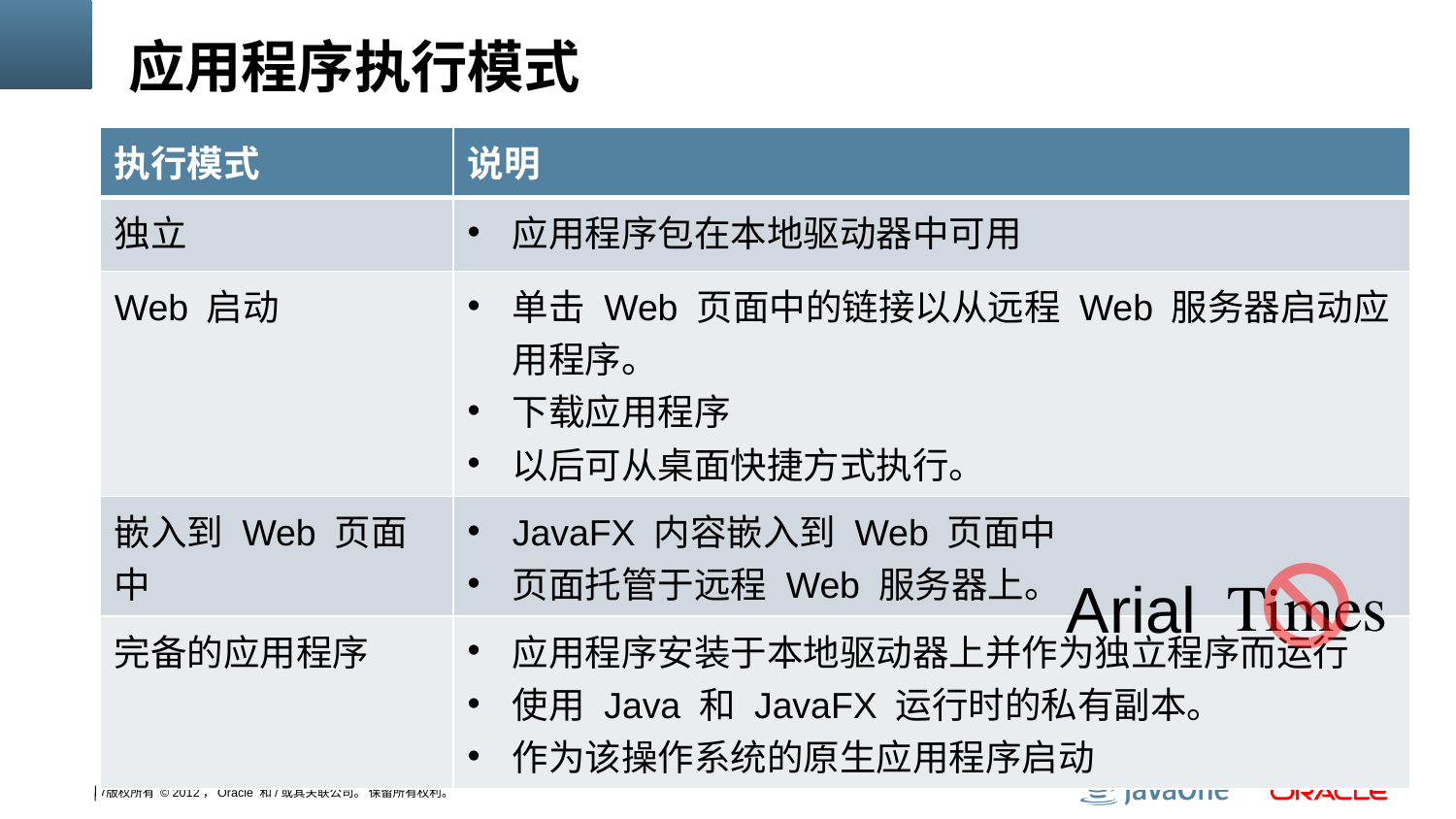

# 应用程序执行模式

| 执行模式 | 说明 |
| --- | --- |
| 独立 | 应用程序包在本地驱动器中可用 |
| Web 启动 | 单击 Web 页面中的链接以从远程 Web 服务器启动应用程序。 下载应用程序 以后可从桌面快捷方式执行。 |
| 嵌入到 Web 页面中 | JavaFX 内容嵌入到 Web 页面中 页面托管于远程 Web 服务器上。 |
| 完备的应用程序 | 应用程序安装于本地驱动器上并作为独立程序而运行 使用 Java 和 JavaFX 运行时的私有副本。 作为该操作系统的原生应用程序启动 |
Times
Arial